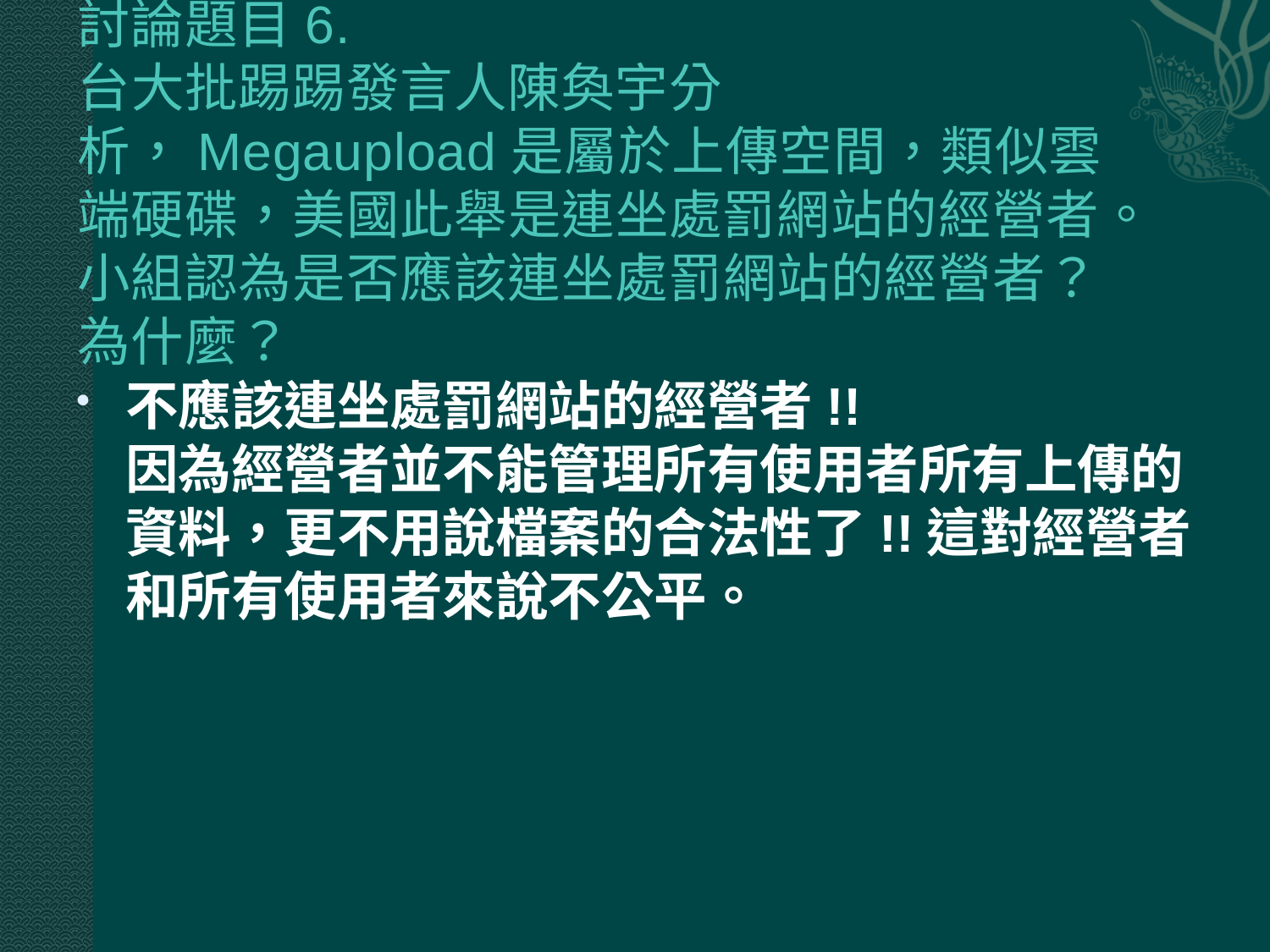

# 討論題目6. 台大批踢踢發言人陳奐宇分析，Megaupload是屬於上傳空間，類似雲端硬碟，美國此舉是連坐處罰網站的經營者。小組認為是否應該連坐處罰網站的經營者？為什麼？
不應該連坐處罰網站的經營者!!
因為經營者並不能管理所有使用者所有上傳的資料，更不用說檔案的合法性了!!這對經營者和所有使用者來說不公平。